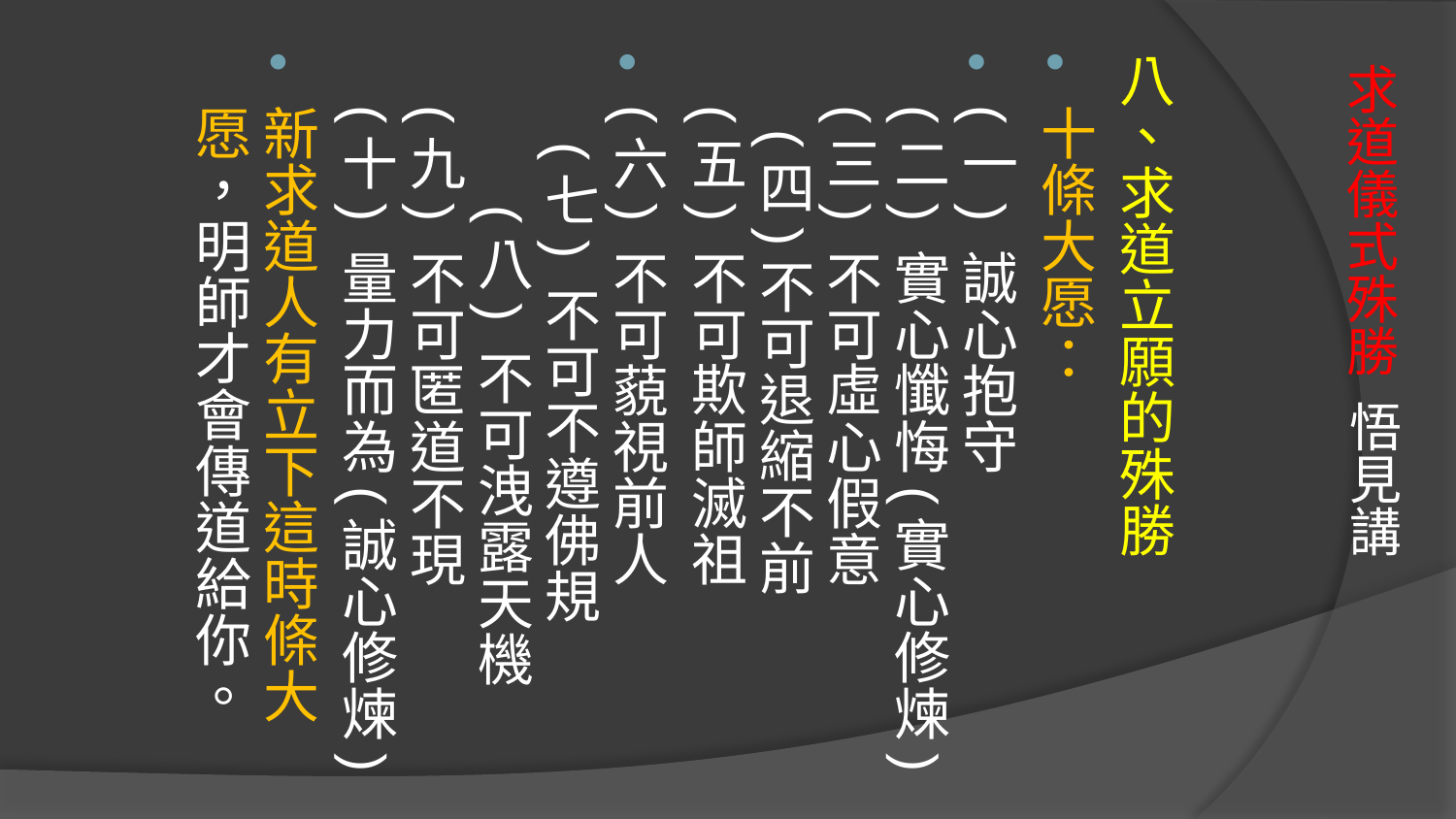

八、求道立願的殊勝
十條大愿：
(一) 誠心抱守   
(二) 實心懺悔(實心修煉)
(三) 不可虛心假意                (四)不可退縮不前
(五) 不可欺師滅祖
(六) 不可藐視前人                 (七) 不可不遵佛規                   (八) 不可洩露天機
(九) 不可匿道不現  
(十) 量力而為(誠心修煉)
新求道人有立下這時條大愿，明師才會傳道給你。

# 求道儀式殊勝  悟見講